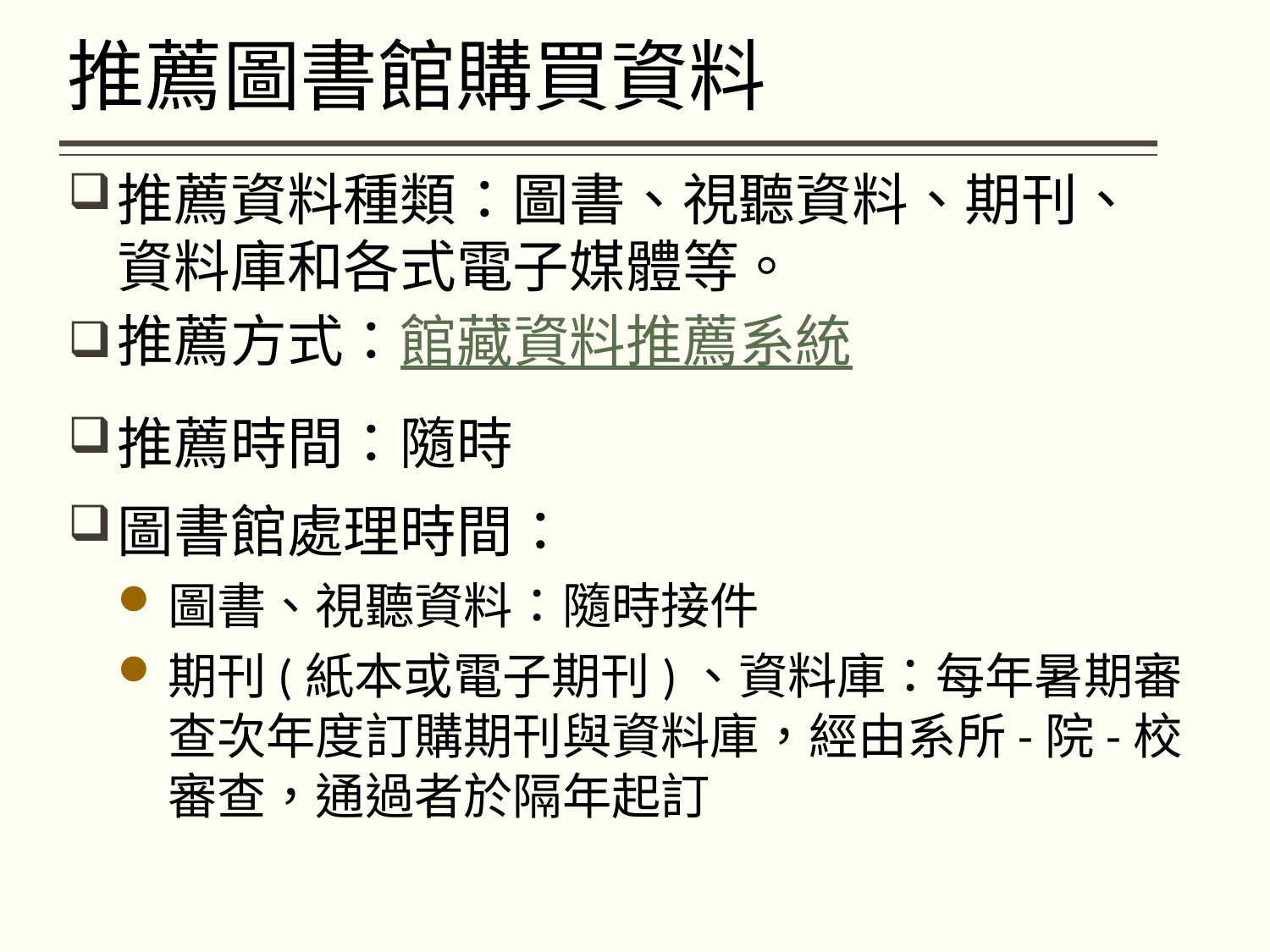

# 推薦圖書館購買資料
推薦資料種類：圖書、視聽資料、期刊、資料庫和各式電子媒體等。
推薦方式：館藏資料推薦系統
推薦時間：隨時
圖書館處理時間：
圖書、視聽資料：隨時接件
期刊(紙本或電子期刊)、資料庫：每年暑期審查次年度訂購期刊與資料庫，經由系所-院-校審查，通過者於隔年起訂

          12